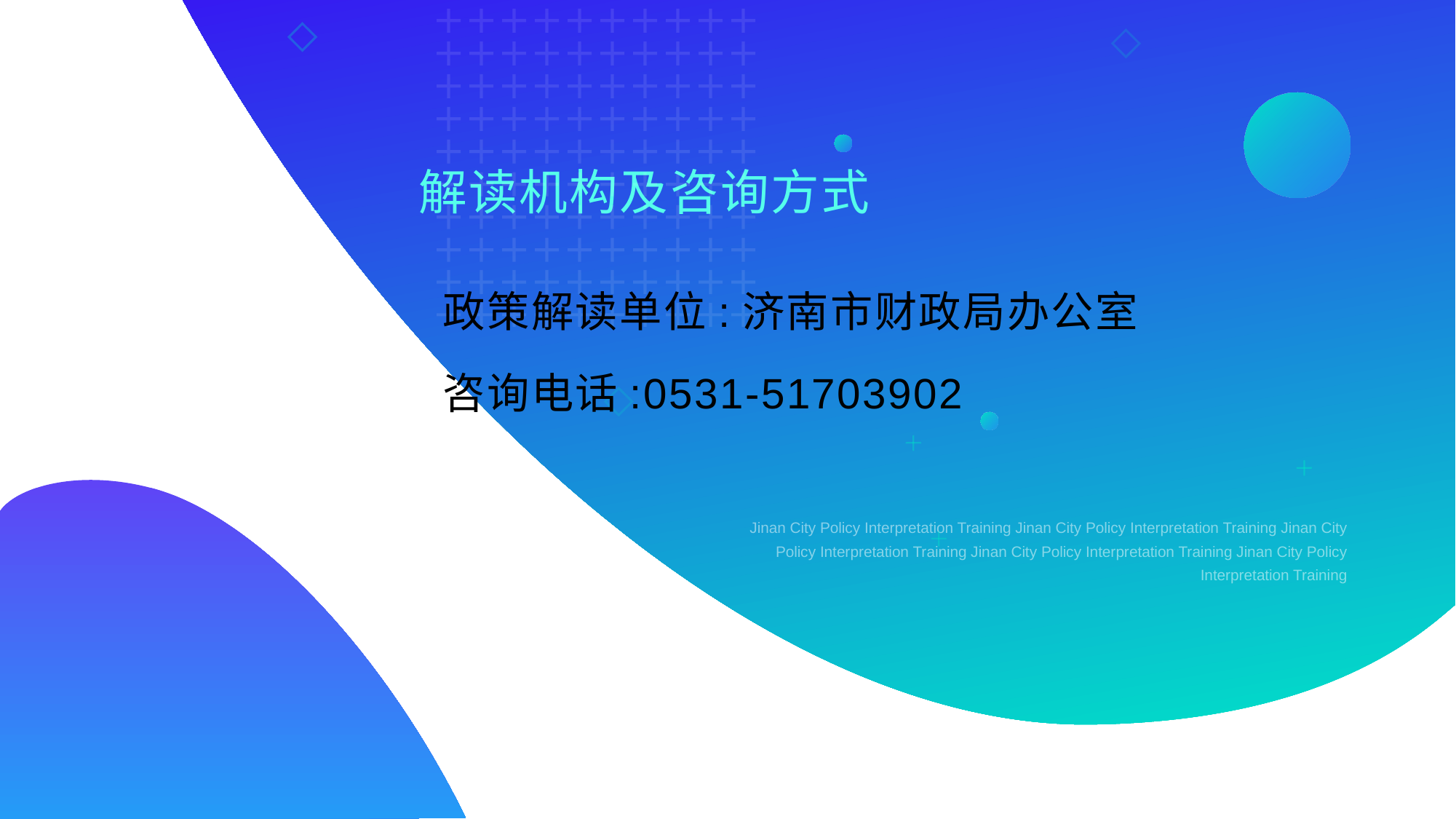

解读机构及咨询方式
政策解读单位:济南市财政局办公室
咨询电话:0531-51703902

Jinan City Policy Interpretation Training Jinan City Policy Interpretation Training Jinan City Policy Interpretation Training Jinan City Policy Interpretation Training Jinan City Policy Interpretation Training